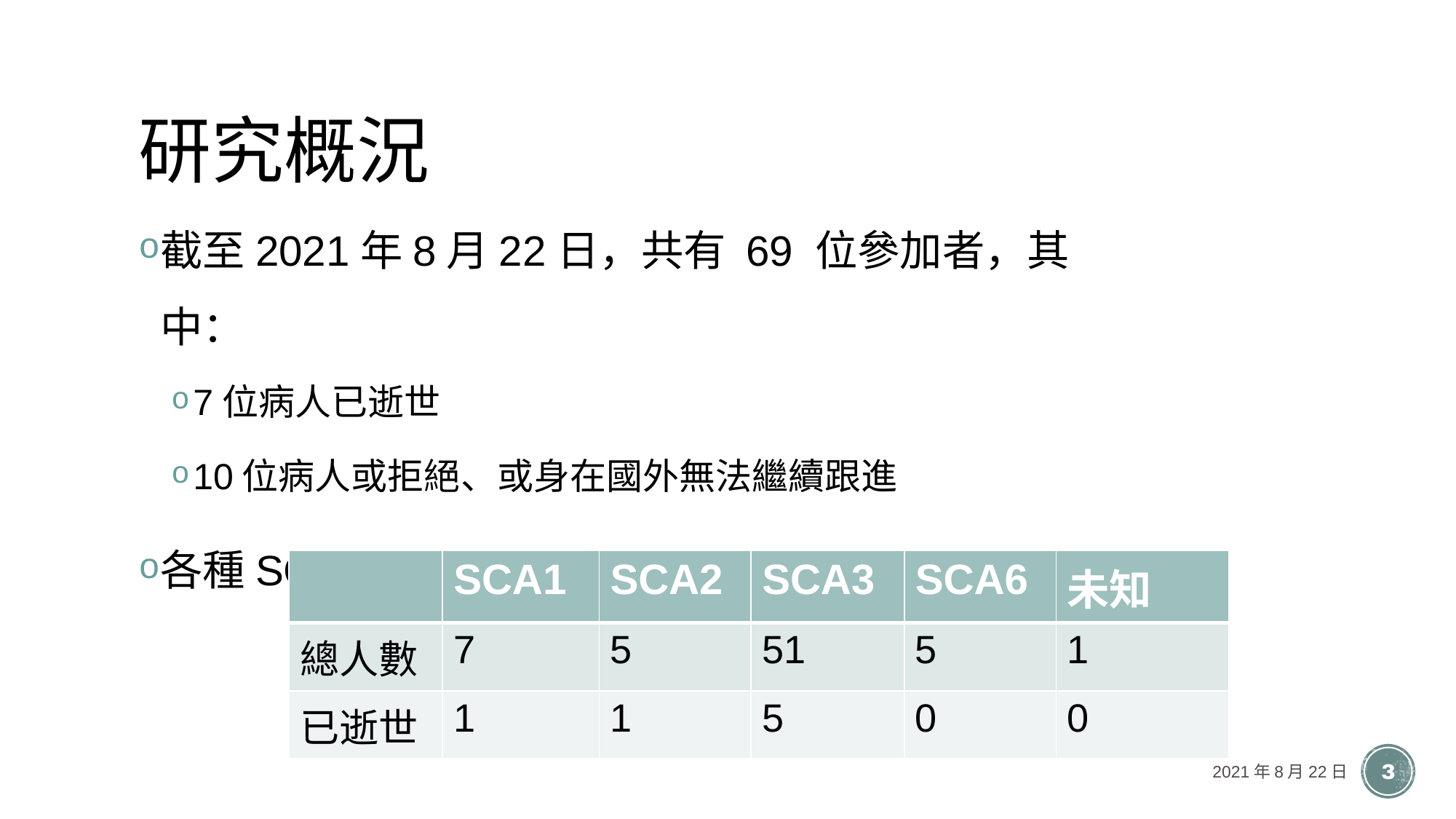

# 研究概況
截至2021年8月22日，共有 69 位參加者，其中：
7位病人已逝世
10位病人或拒絕、或身在國外無法繼續跟進
各種SCA型號人數分佈：

|  | SCA1 | SCA2 | SCA3 | SCA6 | 未知 |
| --- | --- | --- | --- | --- | --- |
| 總人數 | 7 | 5 | 51 | 5 | 1 |
| 已逝世 | 1 | 1 | 5 | 0 | 0 |
2021年8月22日
3